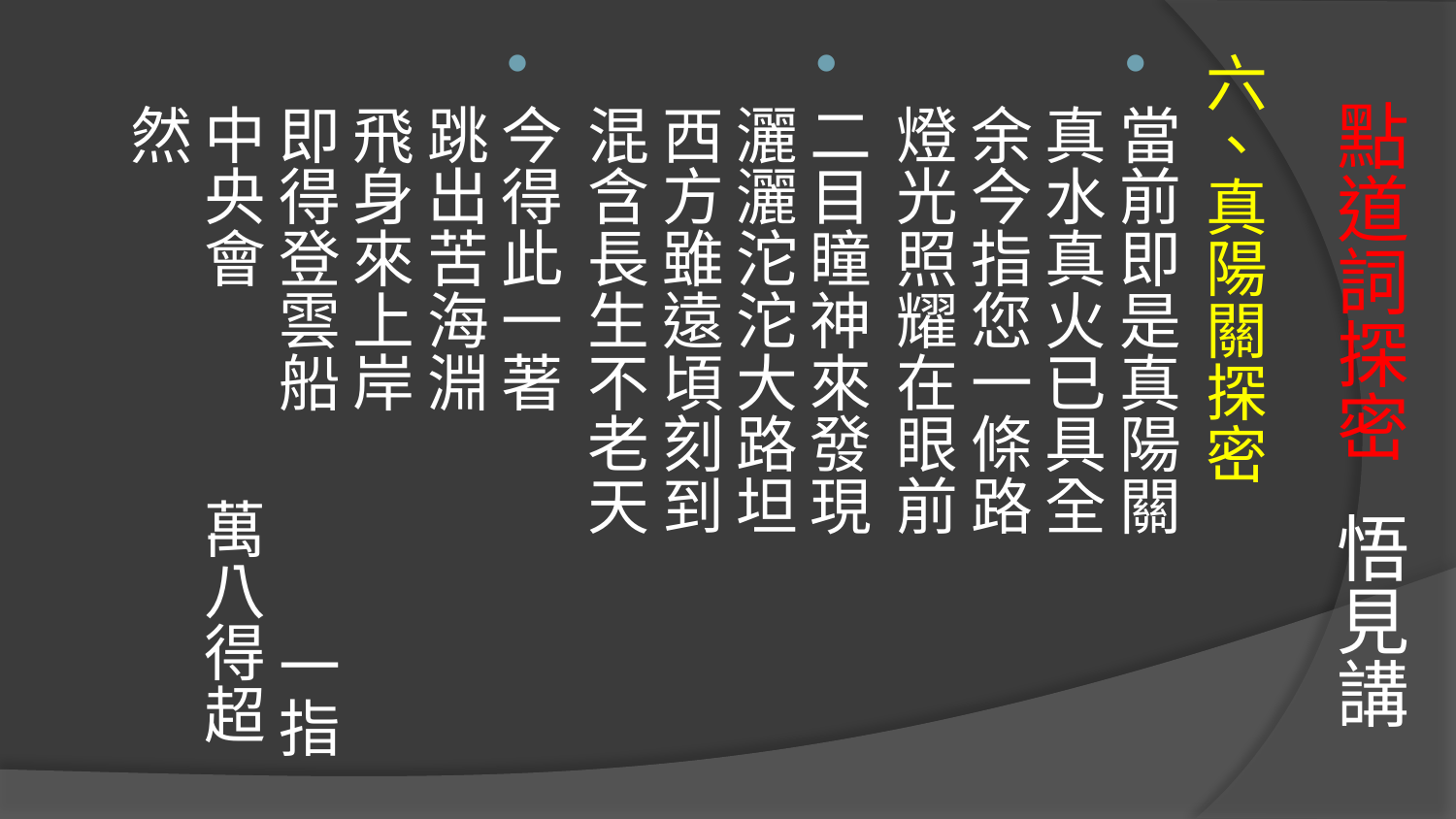

六、真陽關探密
當前即是真陽關 
真水真火已具全 
余今指您一條路 
燈光照耀在眼前
二目瞳神來發現 
灑灑沱沱大路坦 
西方雖遠頃刻到 
混含長生不老天
今得此一著 
跳出苦海淵 
飛身來上岸 
即得登雲船                一指中央會               萬八得超然

# 點道詞探密   悟見講